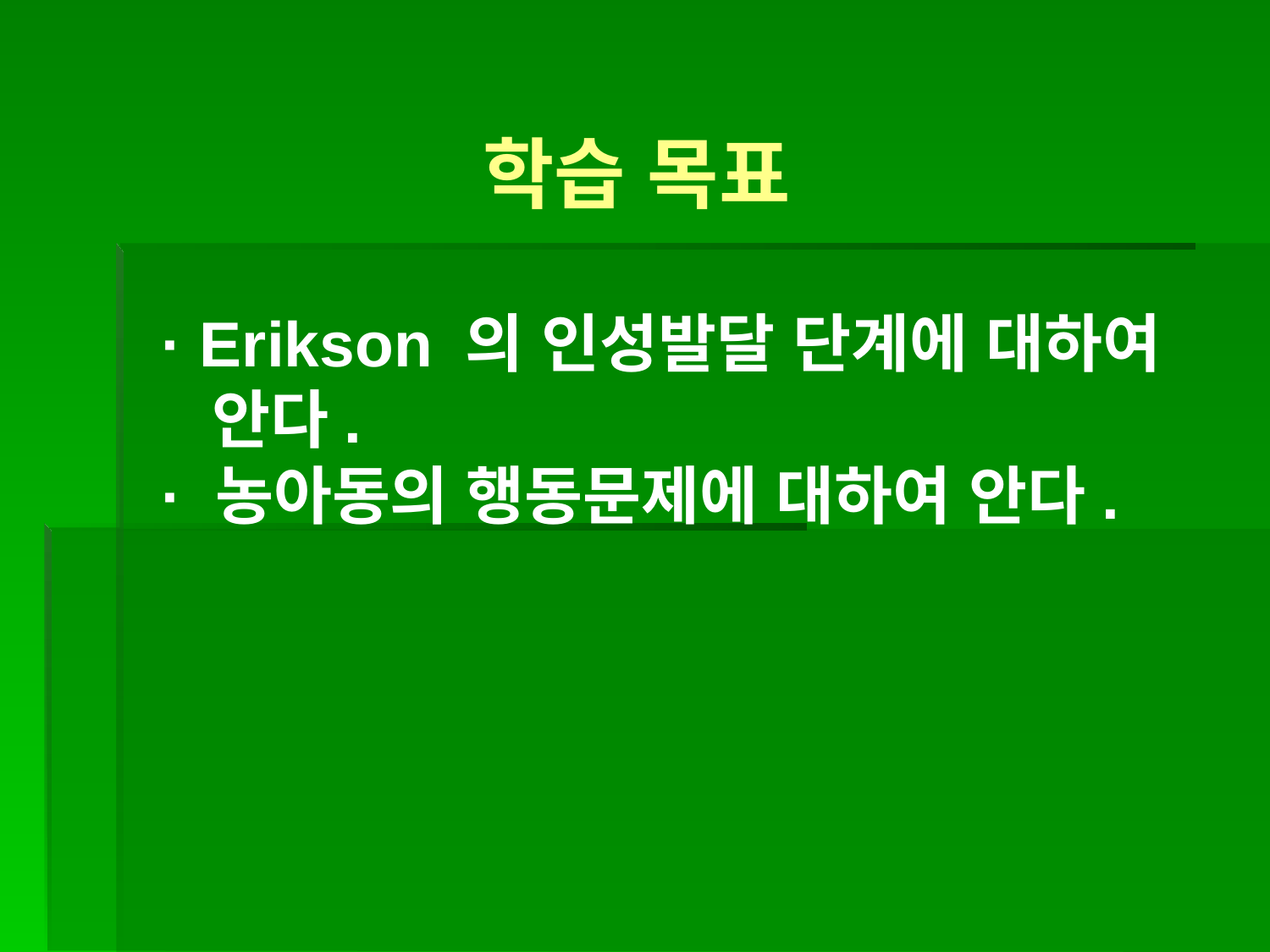

학습 목표
· Erikson 의 인성발달 단계에 대하여
  안다.
· 농아동의 행동문제에 대하여 안다.